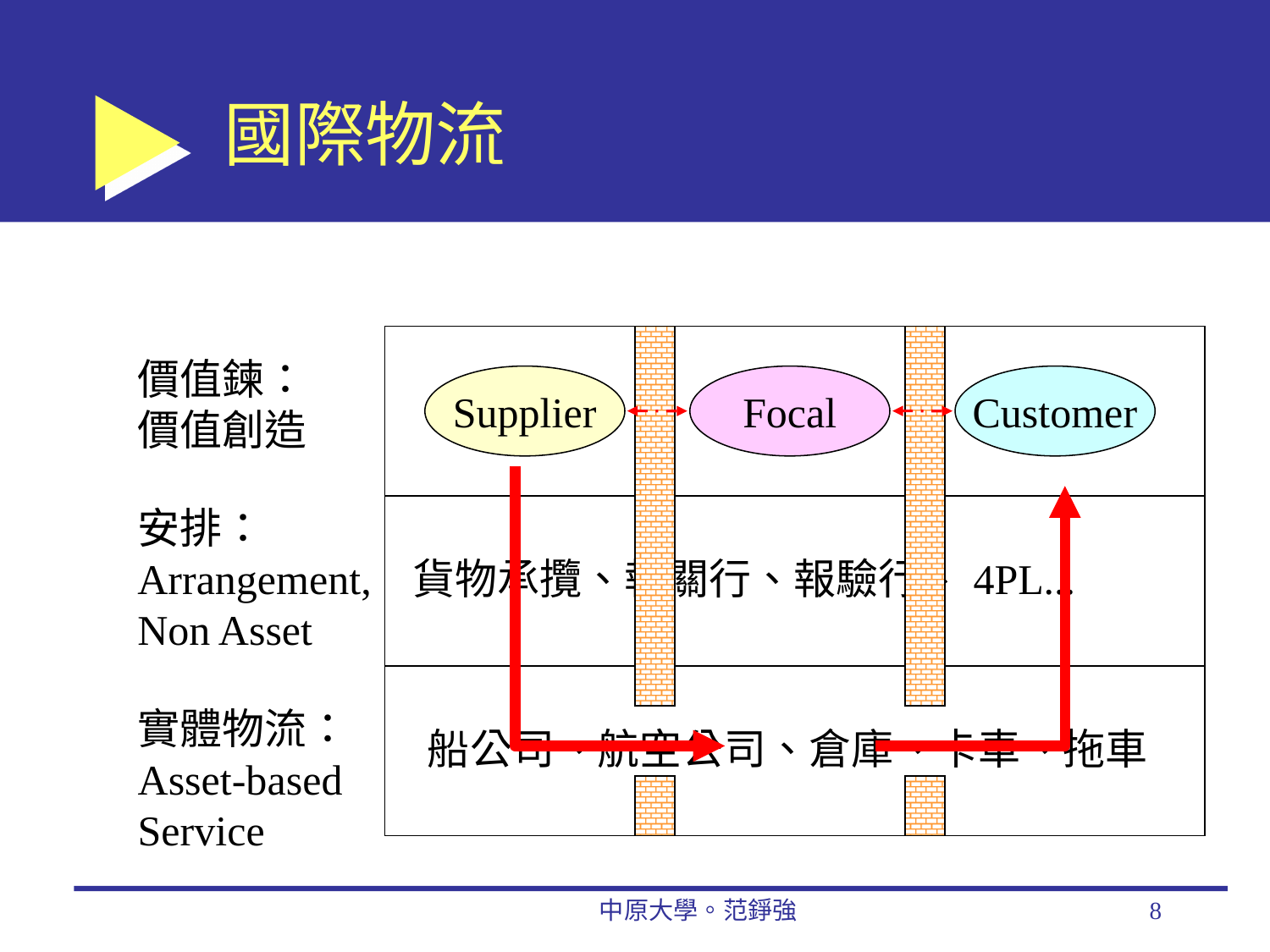

# 國際物流

價值鍊：
價值創造
Supplier
Focal
Customer

安排：
Arrangement,
Non Asset

貨物承攬、報關行、報驗行、4PL...
實體物流：
Asset-based
Service
船公司、航空公司、倉庫、卡車、拖車

中原大學。范錚強
8